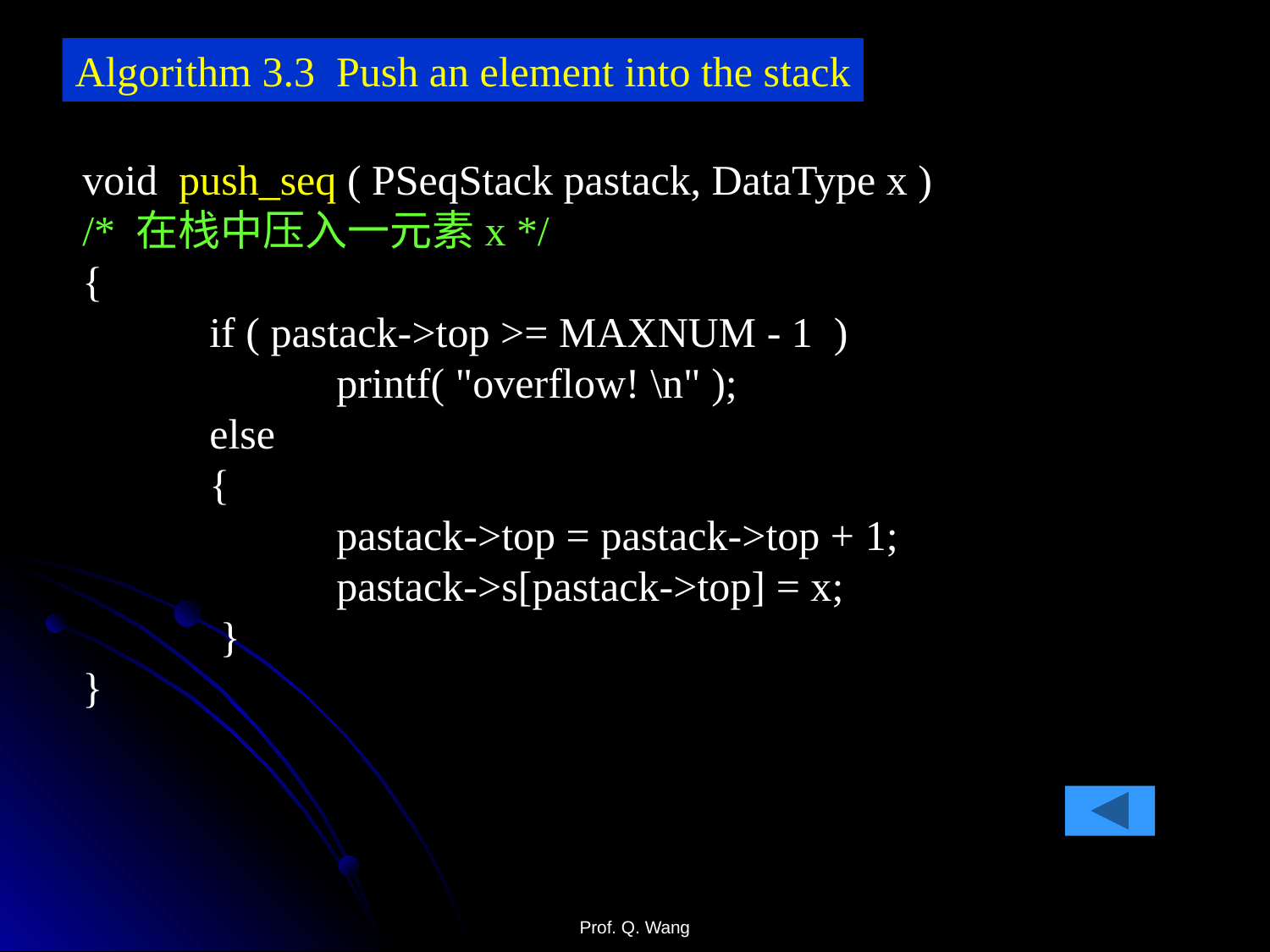

Algorithm 3.3  Push an element into the stack
void  push_seq ( PSeqStack pastack, DataType x )
/* 在栈中压入一元素x */
{
  	if ( pastack->top >= MAXNUM - 1  )
      		printf( "overflow! \n" );
  	else
	{
	  	pastack->top = pastack->top + 1;
	  	pastack->s[pastack->top] = x;
	 }
}

Prof. Q. Wang